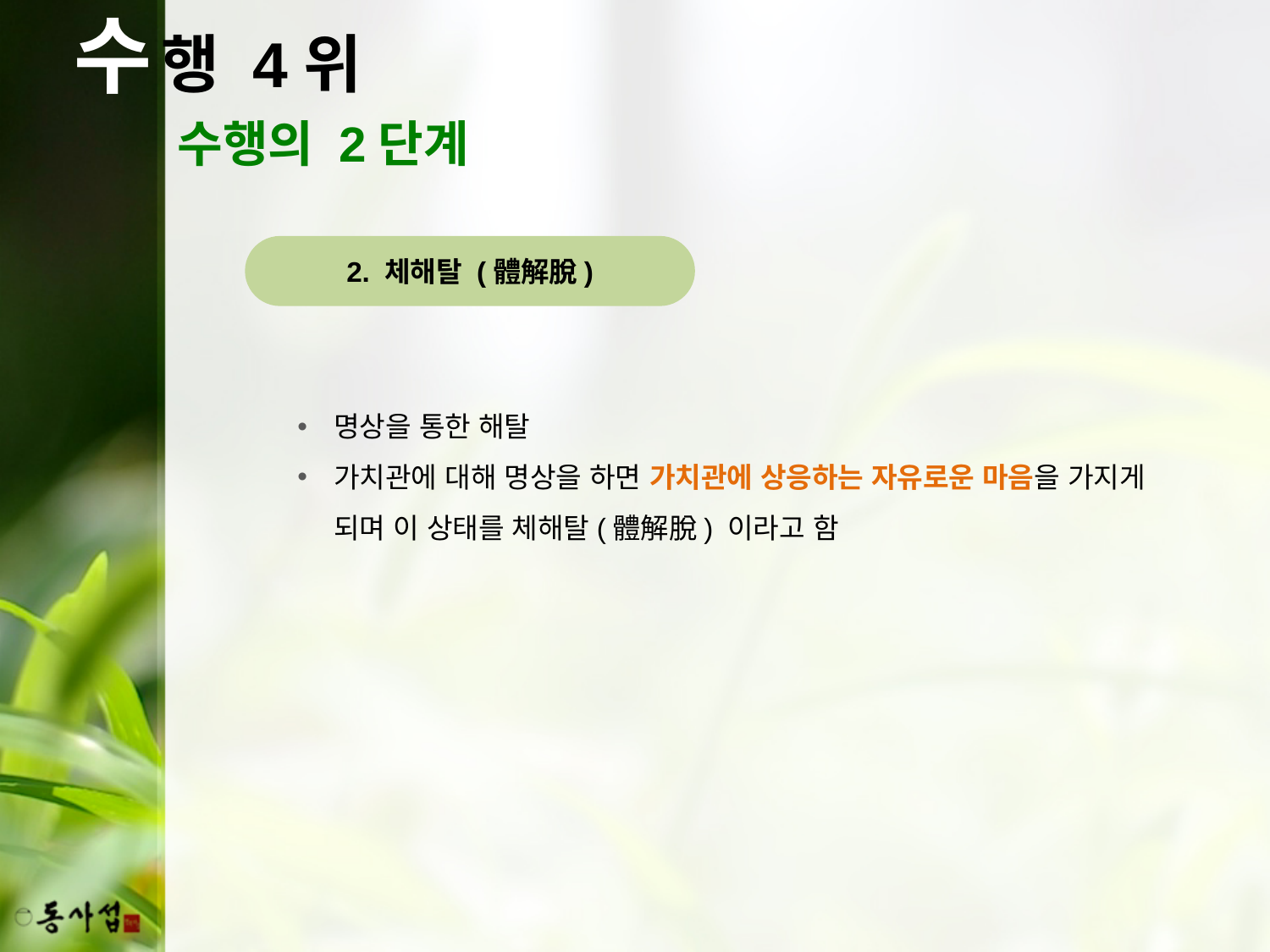

수
행 4위
수행의 2단계
2. 체해탈 (體解脫)
명상을 통한 해탈
가치관에 대해 명상을 하면 가치관에 상응하는 자유로운 마음을 가지게 되며 이 상태를 체해탈(體解脫) 이라고 함